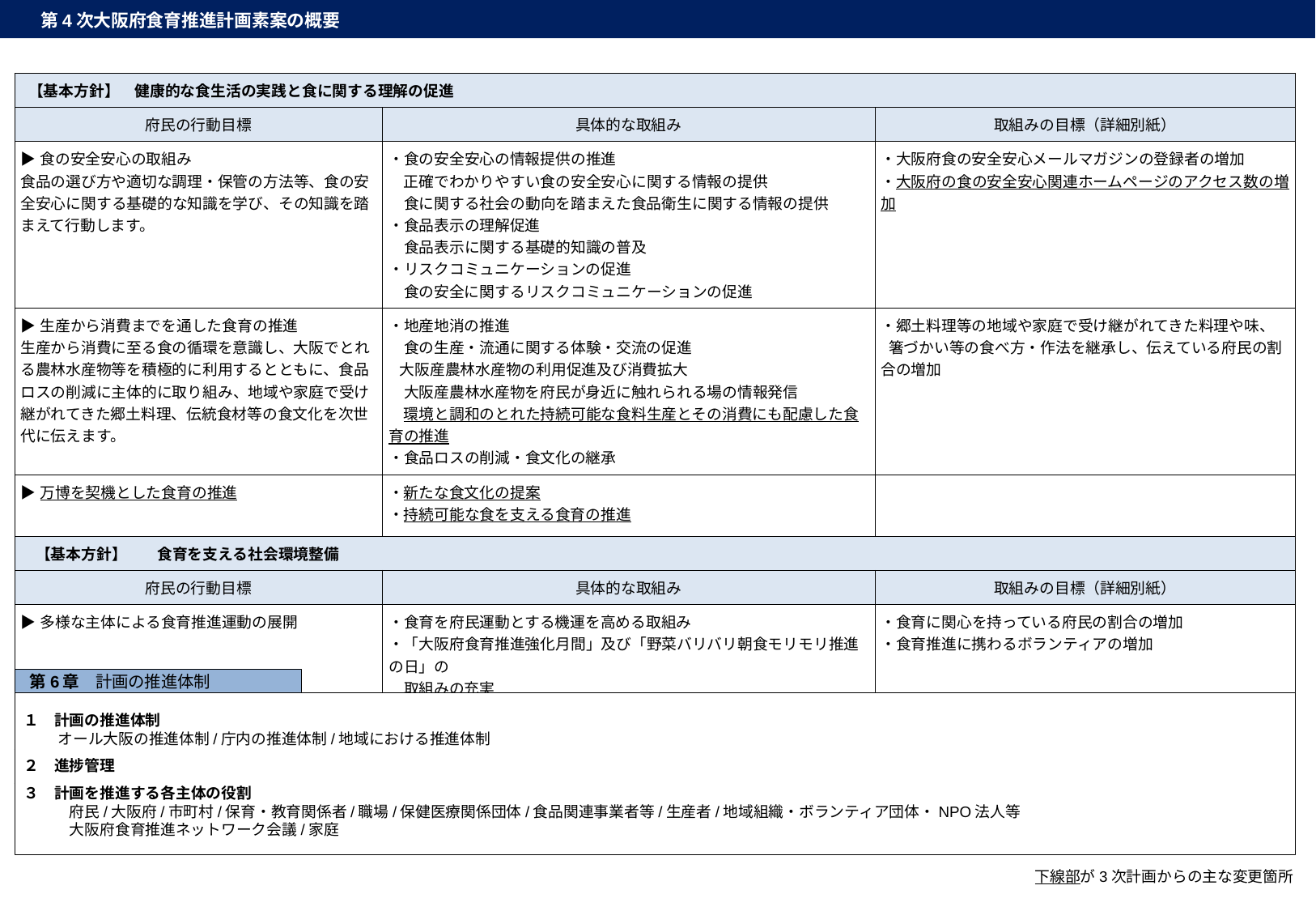

第4次大阪府食育推進計画素案の概要
| 【基本方針】　健康的な食生活の実践と食に関する理解の促進 |  |  |
| --- | --- | --- |
| 府民の行動目標 | 具体的な取組み | 取組みの目標（詳細別紙） |
| ▶食の安全安心の取組み 食品の選び方や適切な調理・保管の方法等、食の安全安心に関する基礎的な知識を学び、その知識を踏まえて行動します。 | ・食の安全安心の情報提供の推進 　正確でわかりやすい食の安全安心に関する情報の提供 　食に関する社会の動向を踏まえた食品衛生に関する情報の提供 ・食品表示の理解促進 　食品表示に関する基礎的知識の普及 ・リスクコミュニケーションの促進 　食の安全に関するリスクコミュニケーションの促進 | ・大阪府食の安全安心メールマガジンの登録者の増加 ・大阪府の食の安全安心関連ホームページのアクセス数の増加 |
| ▶生産から消費までを通した食育の推進 生産から消費に至る食の循環を意識し、大阪でとれる農林水産物等を積極的に利用するとともに、食品ロスの削減に主体的に取り組み、地域や家庭で受け継がれてきた郷土料理、伝統食材等の食文化を次世代に伝えます。 | ・地産地消の推進 　食の生産・流通に関する体験・交流の促進 大阪産農林水産物の利用促進及び消費拡大 　大阪産農林水産物を府民が身近に触れられる場の情報発信 　環境と調和のとれた持続可能な食料生産とその消費にも配慮した食育の推進 ・食品ロスの削減・食文化の継承 | ・郷土料理等の地域や家庭で受け継がれてきた料理や味、 箸づかい等の食べ方・作法を継承し、伝えている府民の割合の増加 |
| ▶万博を契機とした食育の推進 | ・新たな食文化の提案 ・持続可能な食を支える食育の推進 |  |
| 【基本方針】　　食育を支える社会環境整備 |  |  |
| 府民の行動目標 | 具体的な取組み | 取組みの目標（詳細別紙） |
| ▶多様な主体による食育推進運動の展開 | ・食育を府民運動とする機運を高める取組み ・「大阪府食育推進強化月間」及び「野菜バリバリ朝食モリモリ推進の日」の 　取組みの充実 ・市町村食育推進計画の策定促進と施策の推進 ・食に関するボランティア等が行う食育活動への支援 | ・食育に関心を持っている府民の割合の増加 ・食育推進に携わるボランティアの増加 |
| ▶多様な主体が参画したネットワークの強化 |  |  |
　第6章　計画の推進体制
１　計画の推進体制
　　 オール大阪の推進体制/庁内の推進体制/地域における推進体制
２　進捗管理
３　計画を推進する各主体の役割
　　　府民/大阪府/市町村/保育・教育関係者/職場/保健医療関係団体/食品関連事業者等/生産者/地域組織・ボランティア団体・NPO法人等
　　　大阪府食育推進ネットワーク会議/家庭
下線部が3次計画からの主な変更箇所